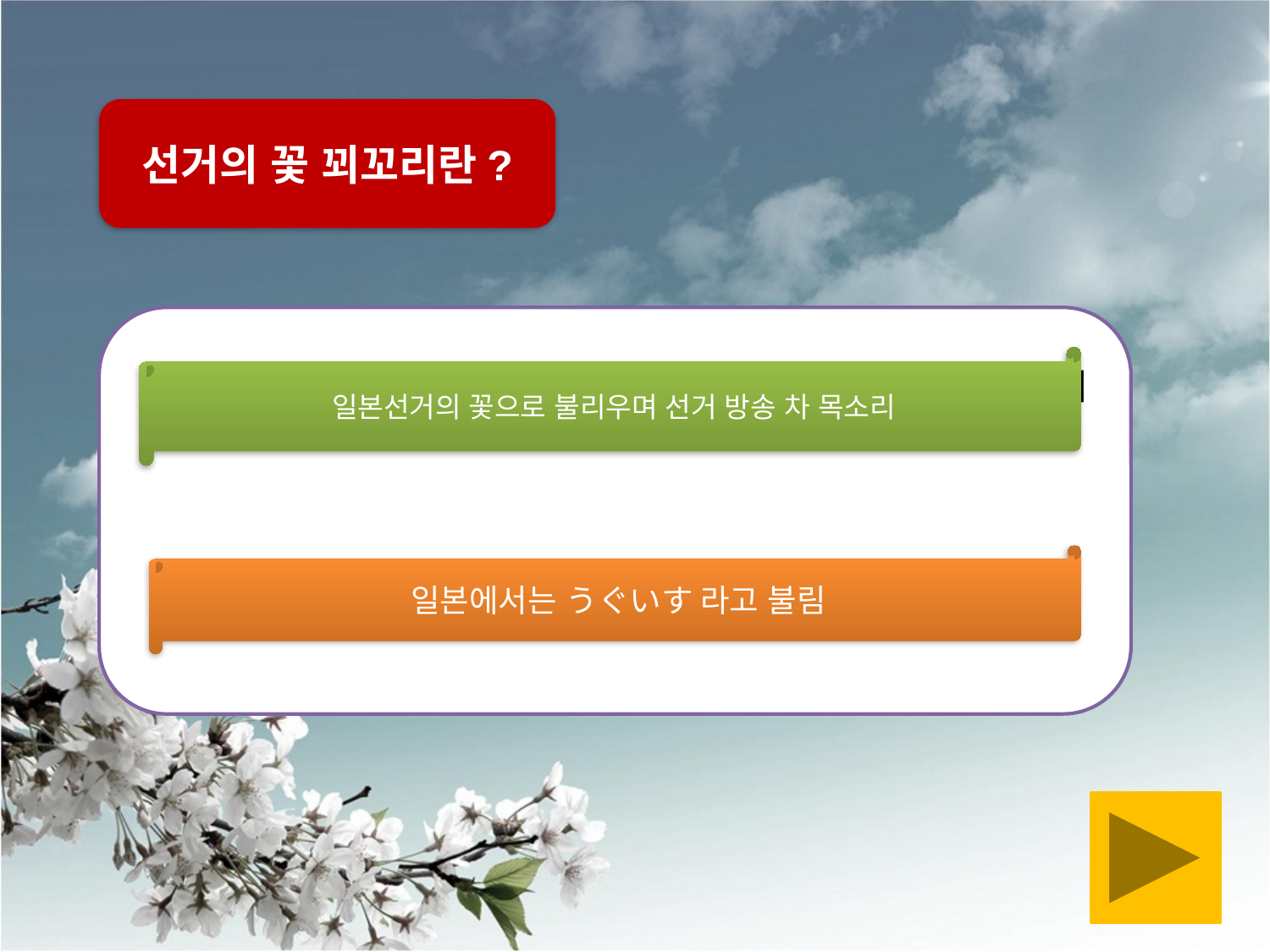

선거의 꽃 꾀꼬리란?
몸 전체가 선명한 노란색 깃털을 가지고 있는 참새 목 까마귀 과의 새

일본선거의 꽃으로 불리우며 선거 방송 차 목소리
일본에서는 うぐいす 라고 불림